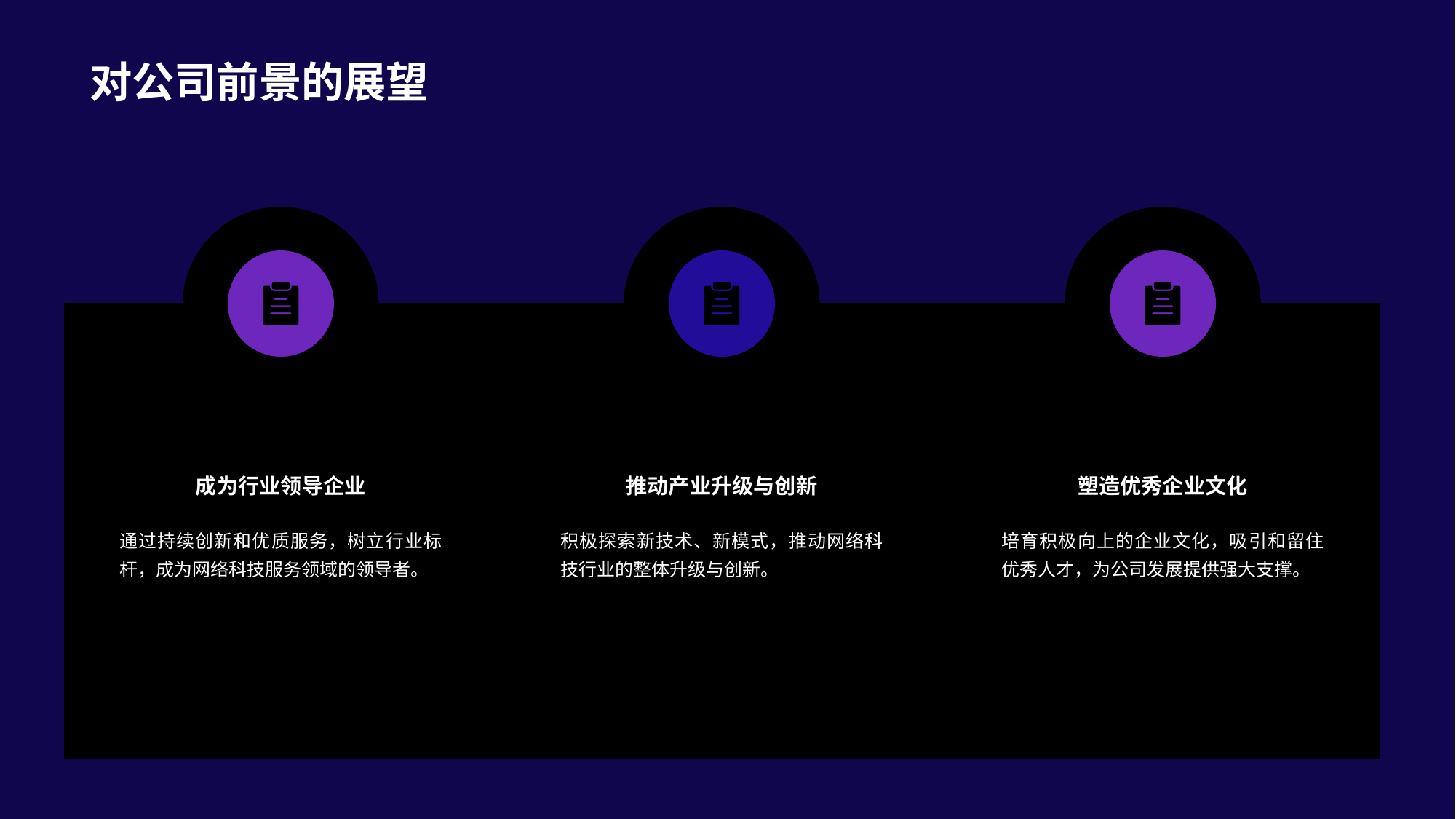

对公司前景的展望

成为行业领导企业
通过持续创新和优质服务，树立行业标杆，成为网络科技服务领域的领导者。
推动产业升级与创新
积极探索新技术、新模式，推动网络科技行业的整体升级与创新。
塑造优秀企业文化
培育积极向上的企业文化，吸引和留住优秀人才，为公司发展提供强大支撑。